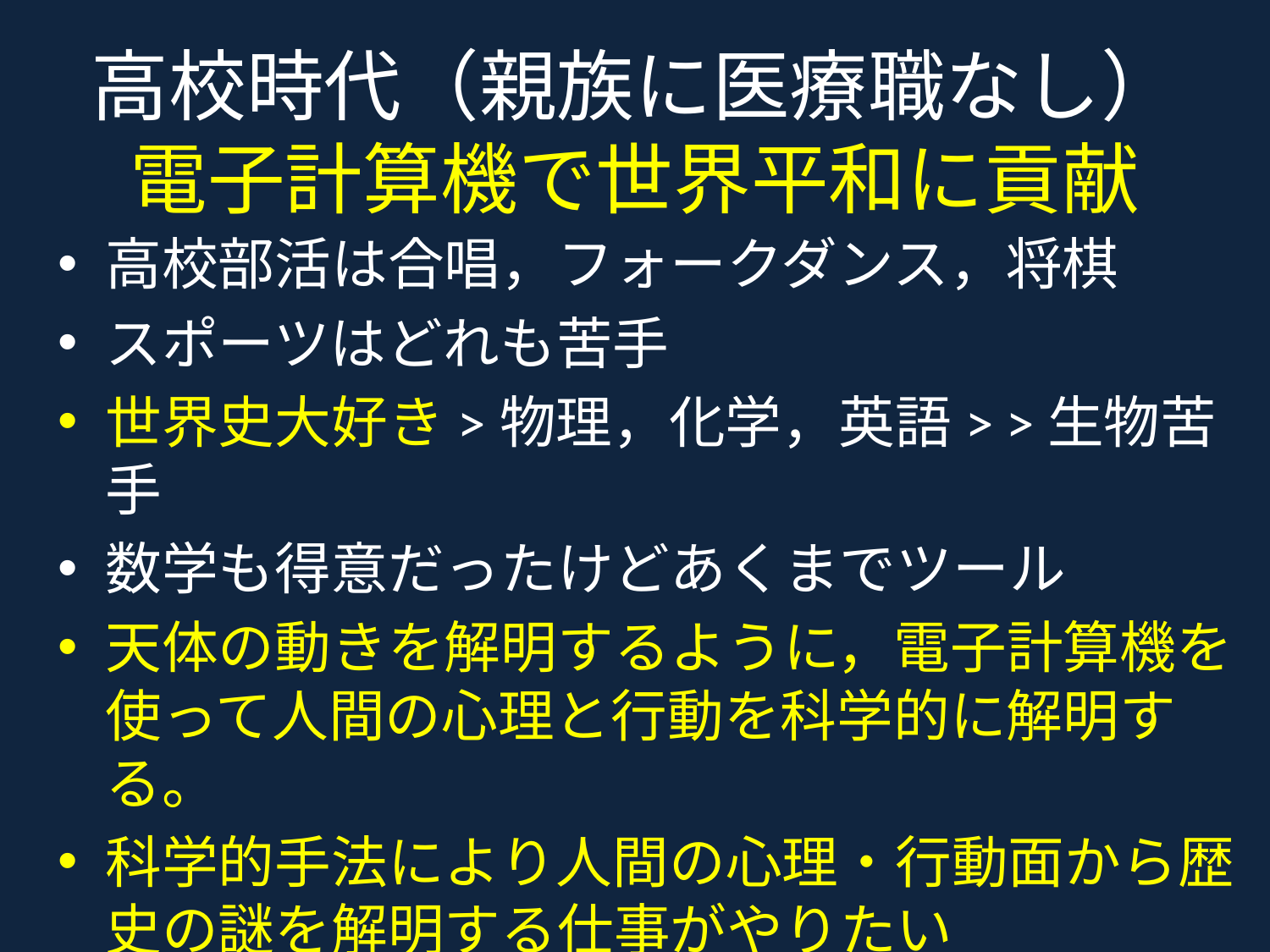

# 高校時代（親族に医療職なし） 電子計算機で世界平和に貢献
高校部活は合唱，フォークダンス，将棋
スポーツはどれも苦手
世界史大好き>物理，化学，英語> >生物苦手
数学も得意だったけどあくまでツール
天体の動きを解明するように，電子計算機を使って人間の心理と行動を科学的に解明する。
科学的手法により人間の心理・行動面から歴史の謎を解明する仕事がやりたい
ナチの発生機序を解明し世界平和に貢献する